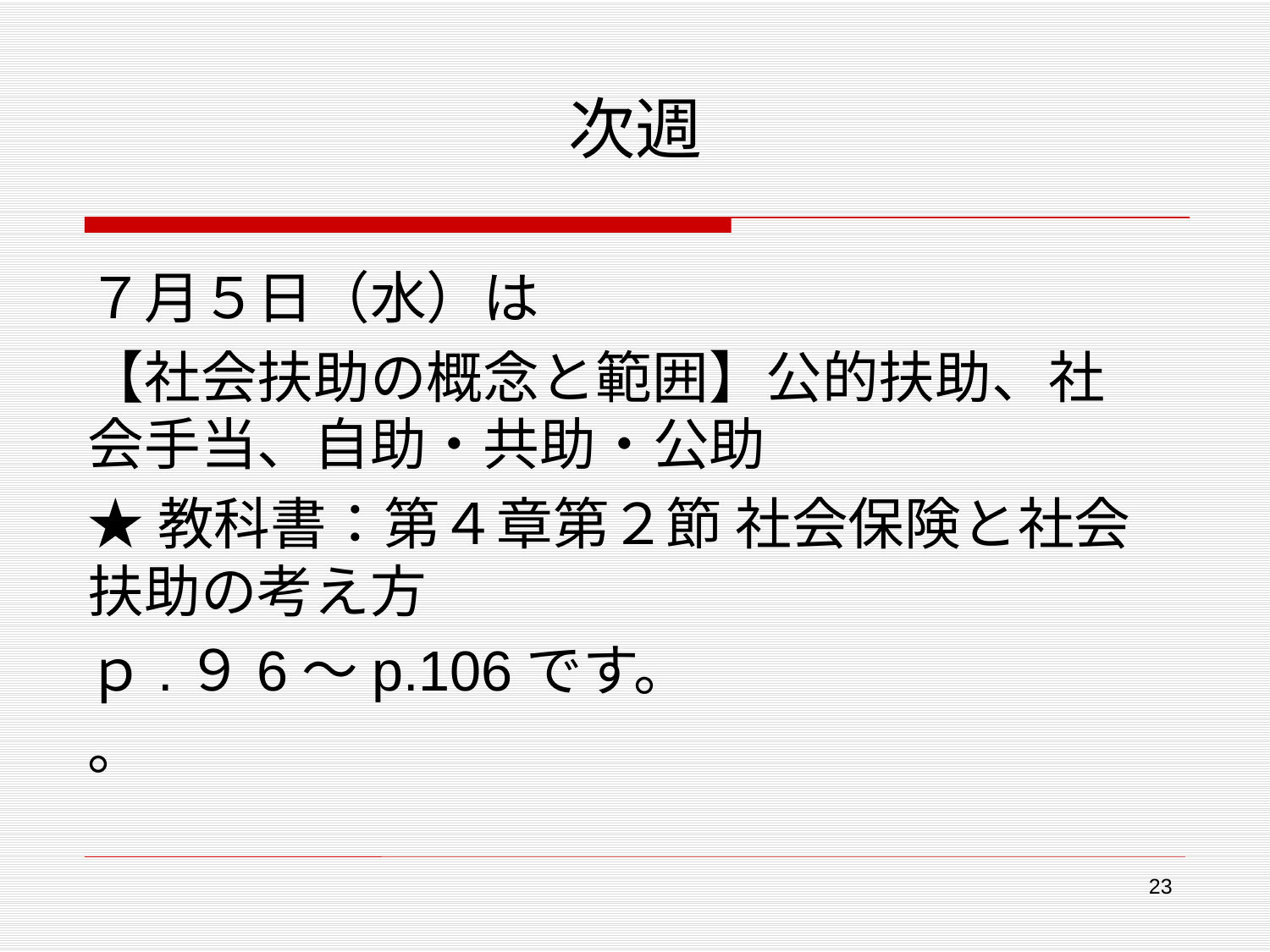

# 次週
７月５日（水）は
【社会扶助の概念と範囲】公的扶助、社会手当、自助・共助・公助
★教科書：第４章第２節 社会保険と社会扶助の考え方
ｐ.９6～p.106です。
。

23